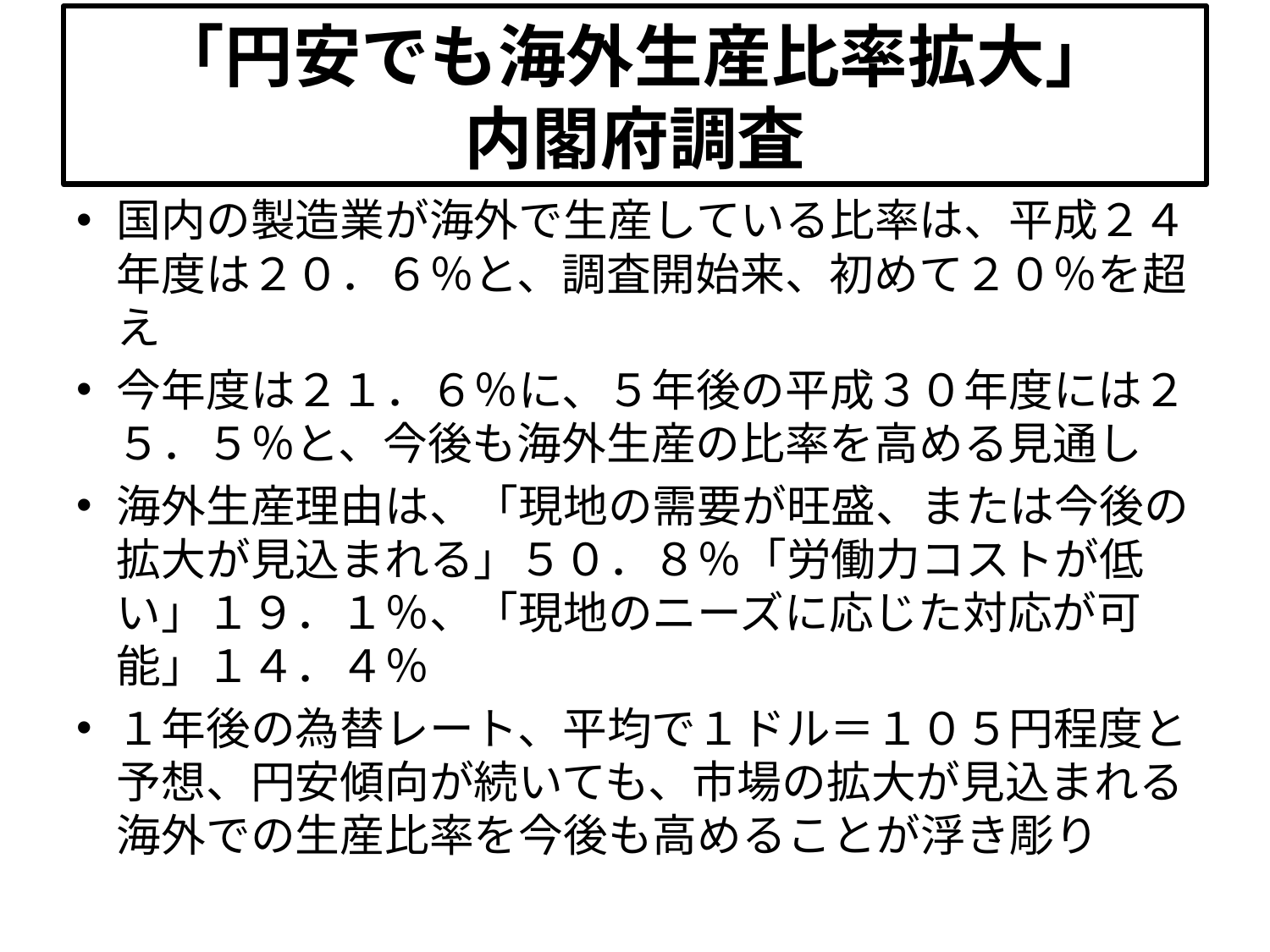

# 「円安でも海外生産比率拡大」 内閣府調査
国内の製造業が海外で生産している比率は、平成２４年度は２０．６％と、調査開始来、初めて２０％を超え
今年度は２１．６％に、５年後の平成３０年度には２５．５％と、今後も海外生産の比率を高める見通し
海外生産理由は、「現地の需要が旺盛、または今後の拡大が見込まれる」５０．８％「労働力コストが低い」１９．１％、「現地のニーズに応じた対応が可能」１４．４％
１年後の為替レート、平均で１ドル＝１０５円程度と予想、円安傾向が続いても、市場の拡大が見込まれる海外での生産比率を今後も高めることが浮き彫り